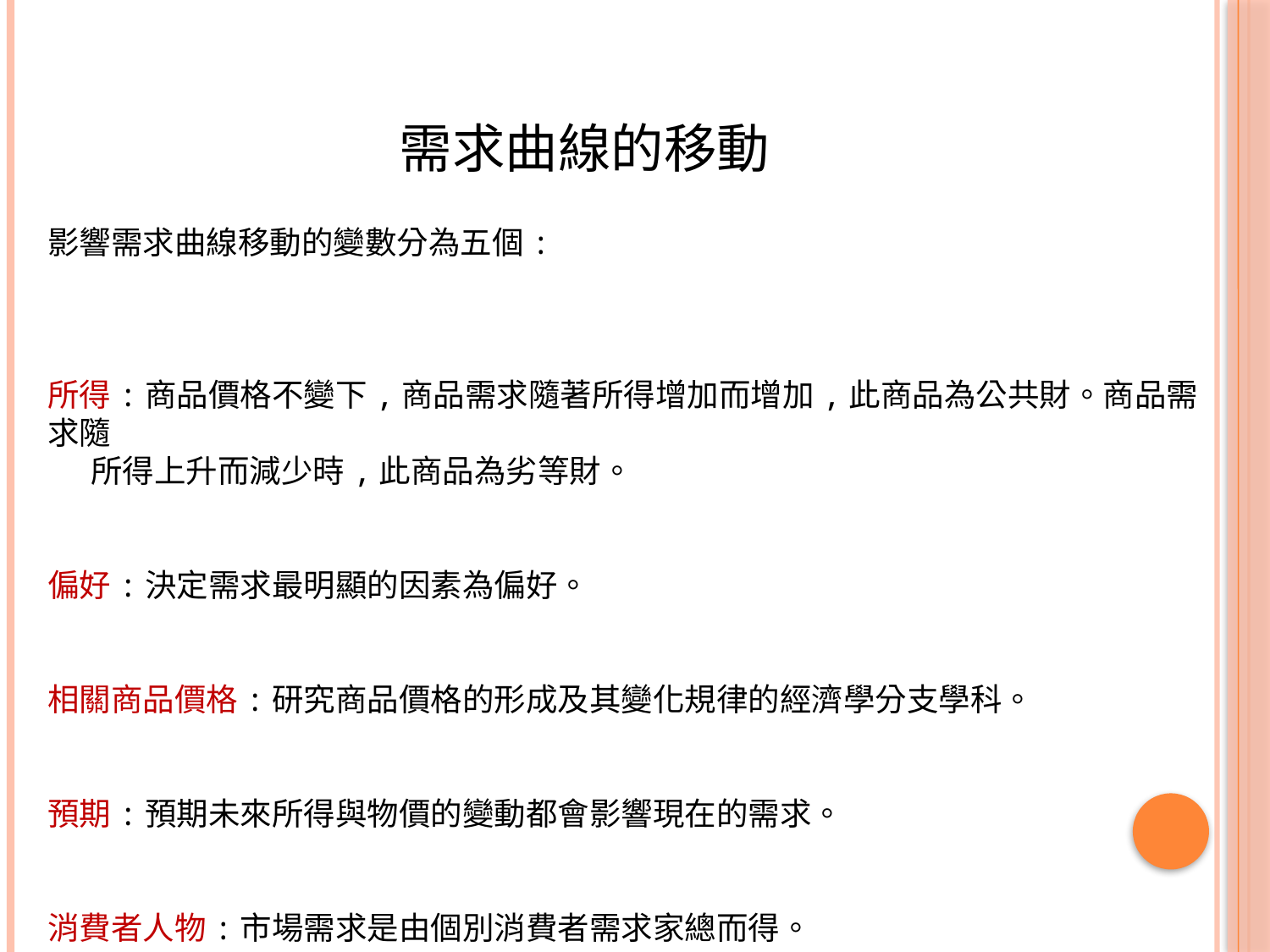

# 需求曲線的移動
影響需求曲線移動的變數分為五個:

所得:商品價格不變下,商品需求隨著所得增加而增加,此商品為公共財。商品需求隨
     所得上升而減少時,此商品為劣等財。

偏好:決定需求最明顯的因素為偏好。

相關商品價格:研究商品價格的形成及其變化規律的經濟學分支學科。

預期:預期未來所得與物價的變動都會影響現在的需求。

消費者人物:市場需求是由個別消費者需求家總而得。